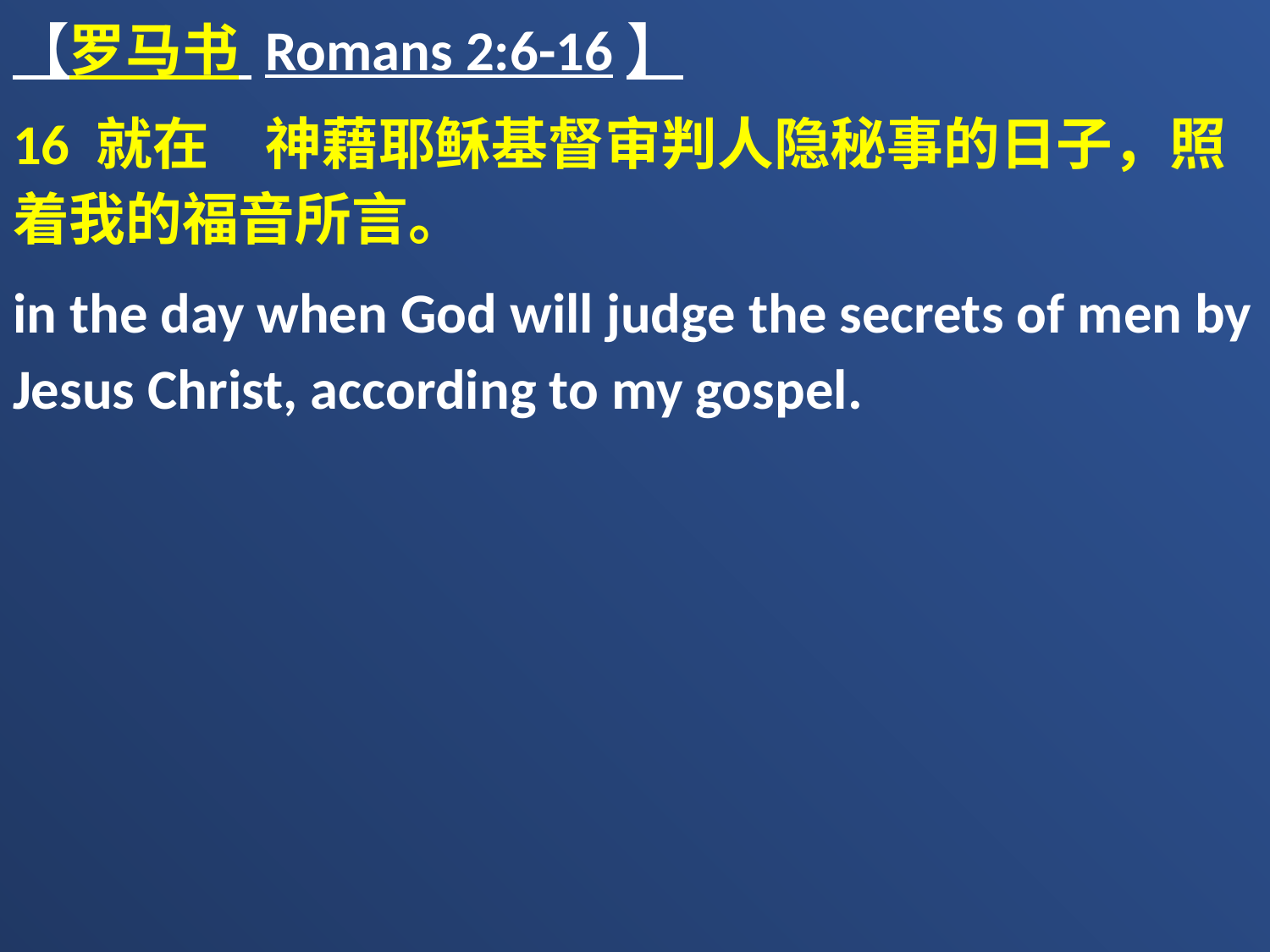

【罗马书 Romans 2:6-16】
16 就在　神藉耶稣基督审判人隐秘事的日子，照着我的福音所言。
in the day when God will judge the secrets of men by Jesus Christ, according to my gospel.